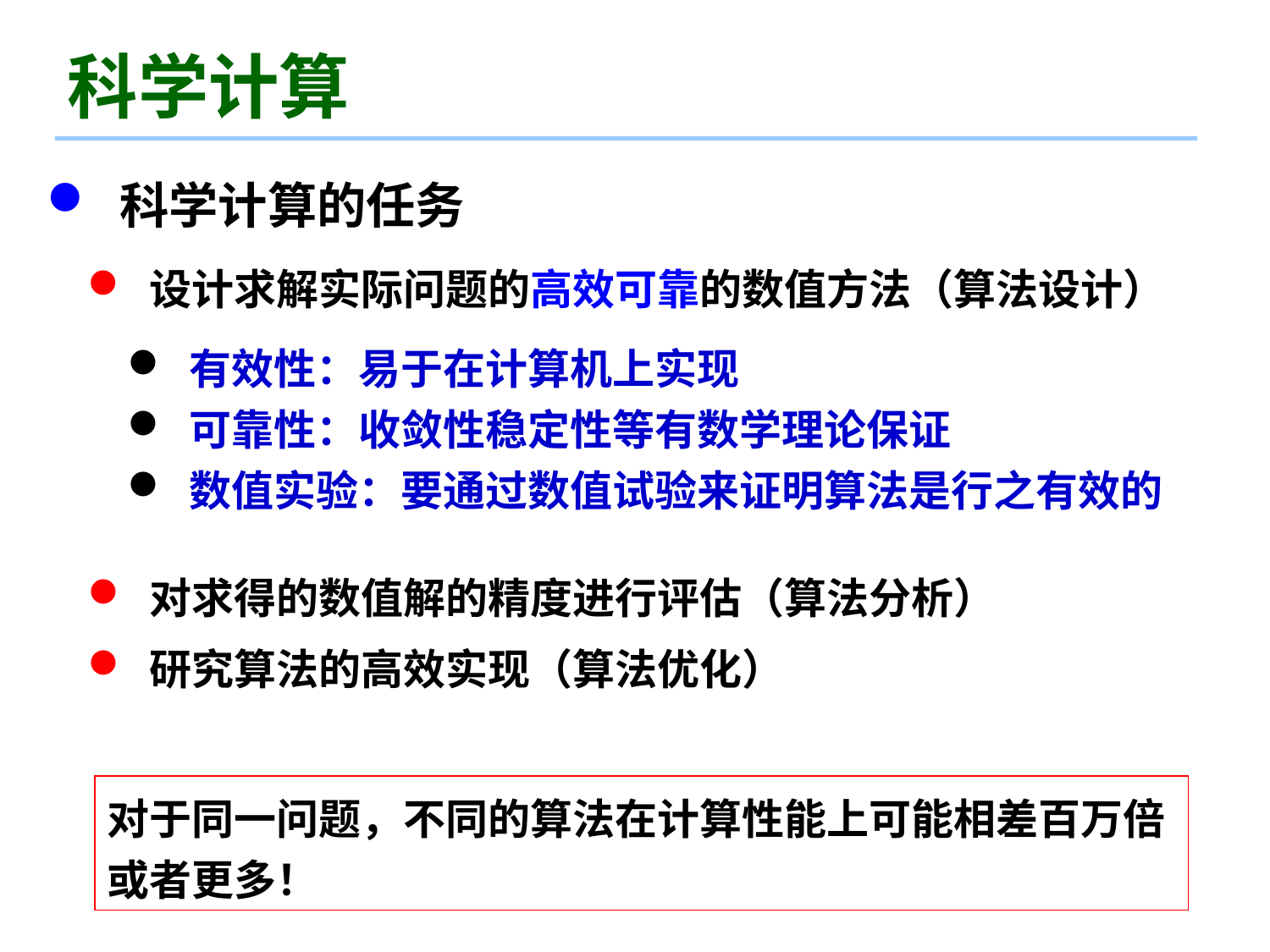

# 科学计算
 科学计算的任务
 设计求解实际问题的高效可靠的数值方法（算法设计）
 有效性：易于在计算机上实现
 可靠性：收敛性稳定性等有数学理论保证
 数值实验：要通过数值试验来证明算法是行之有效的
 对求得的数值解的精度进行评估（算法分析）
 研究算法的高效实现（算法优化）
对于同一问题，不同的算法在计算性能上可能相差百万倍或者更多！